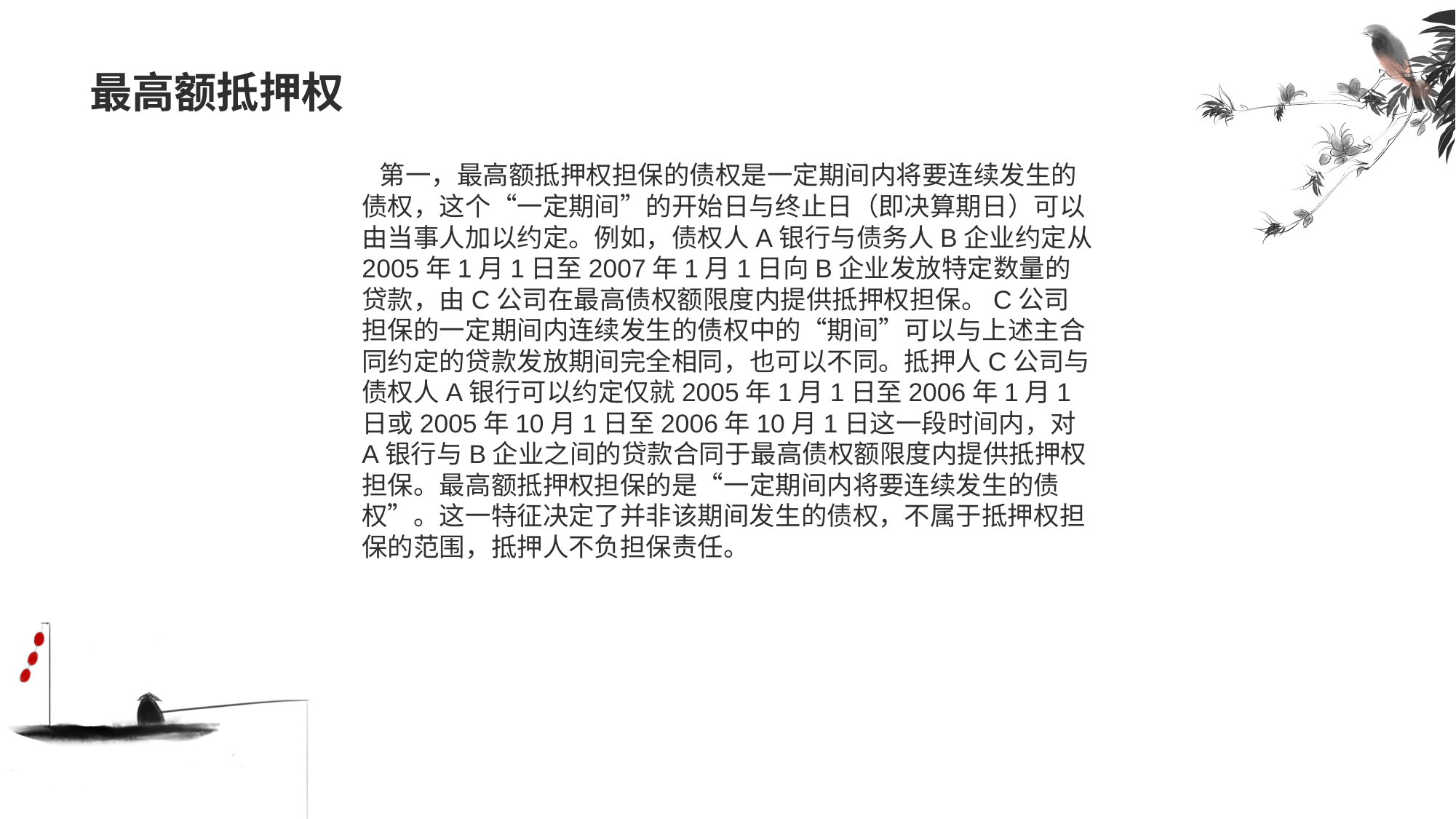

# 最高额抵押权

  第一，最高额抵押权担保的债权是一定期间内将要连续发生的债权，这个“一定期间”的开始日与终止日（即决算期日）可以由当事人加以约定。例如，债权人A银行与债务人B企业约定从2005年1月1日至2007年1月1日向B企业发放特定数量的贷款，由C公司在最高债权额限度内提供抵押权担保。C公司担保的一定期间内连续发生的债权中的“期间”可以与上述主合同约定的贷款发放期间完全相同，也可以不同。抵押人C公司与债权人A银行可以约定仅就2005年1月1日至2006年1月1日或2005年10月1日至2006年10月1日这一段时间内，对A银行与B企业之间的贷款合同于最高债权额限度内提供抵押权担保。最高额抵押权担保的是“一定期间内将要连续发生的债权”。这一特征决定了并非该期间发生的债权，不属于抵押权担保的范围，抵押人不负担保责任。
169